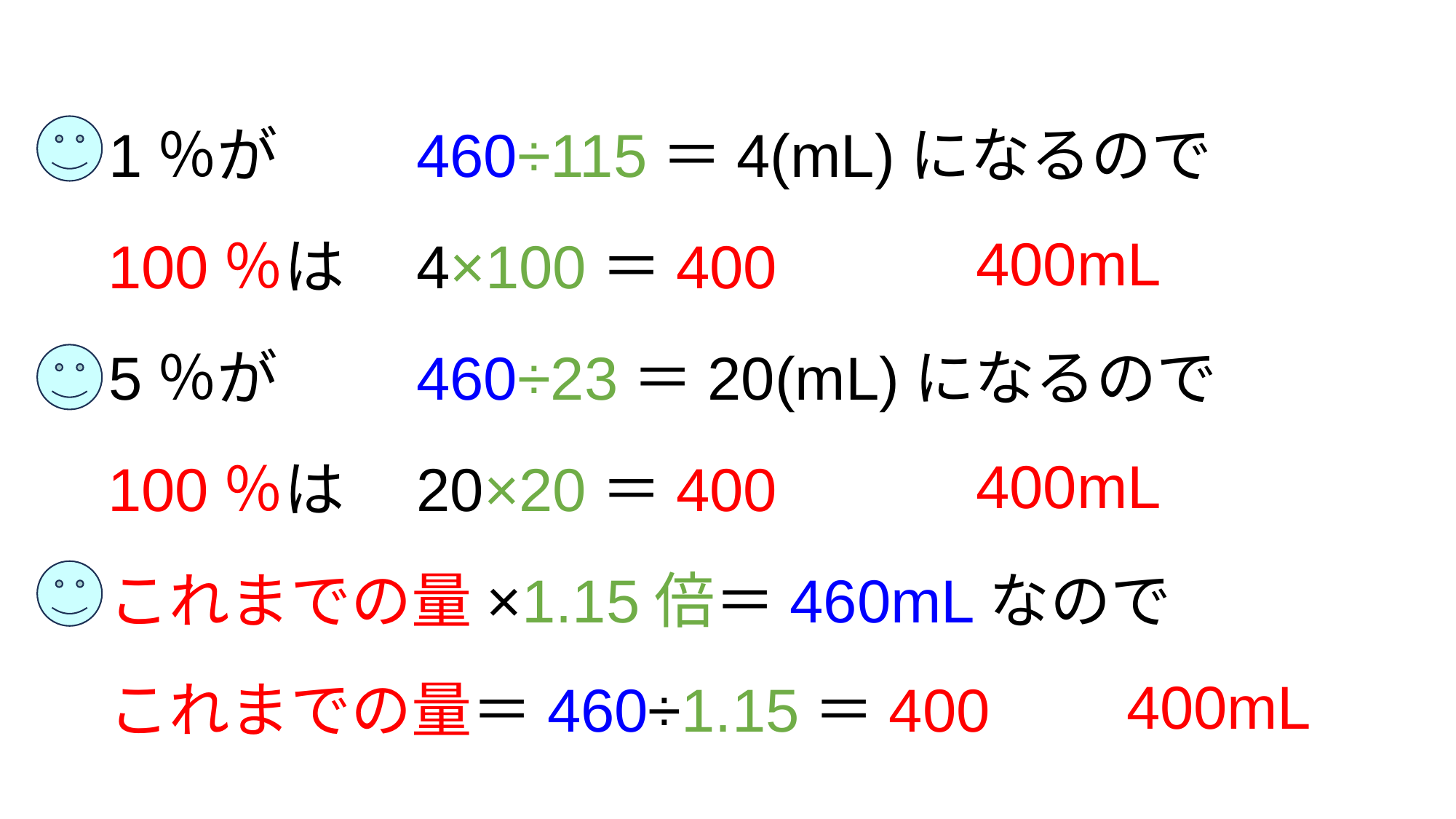

1％が
460÷115＝4(mL)になるので

400mL
100％は
4×100＝400
5％が
460÷23＝20(mL)になるので

400mL
100％は
20×20＝400
これまでの量×1.15倍＝460mLなので

400mL
これまでの量＝460÷1.15＝400